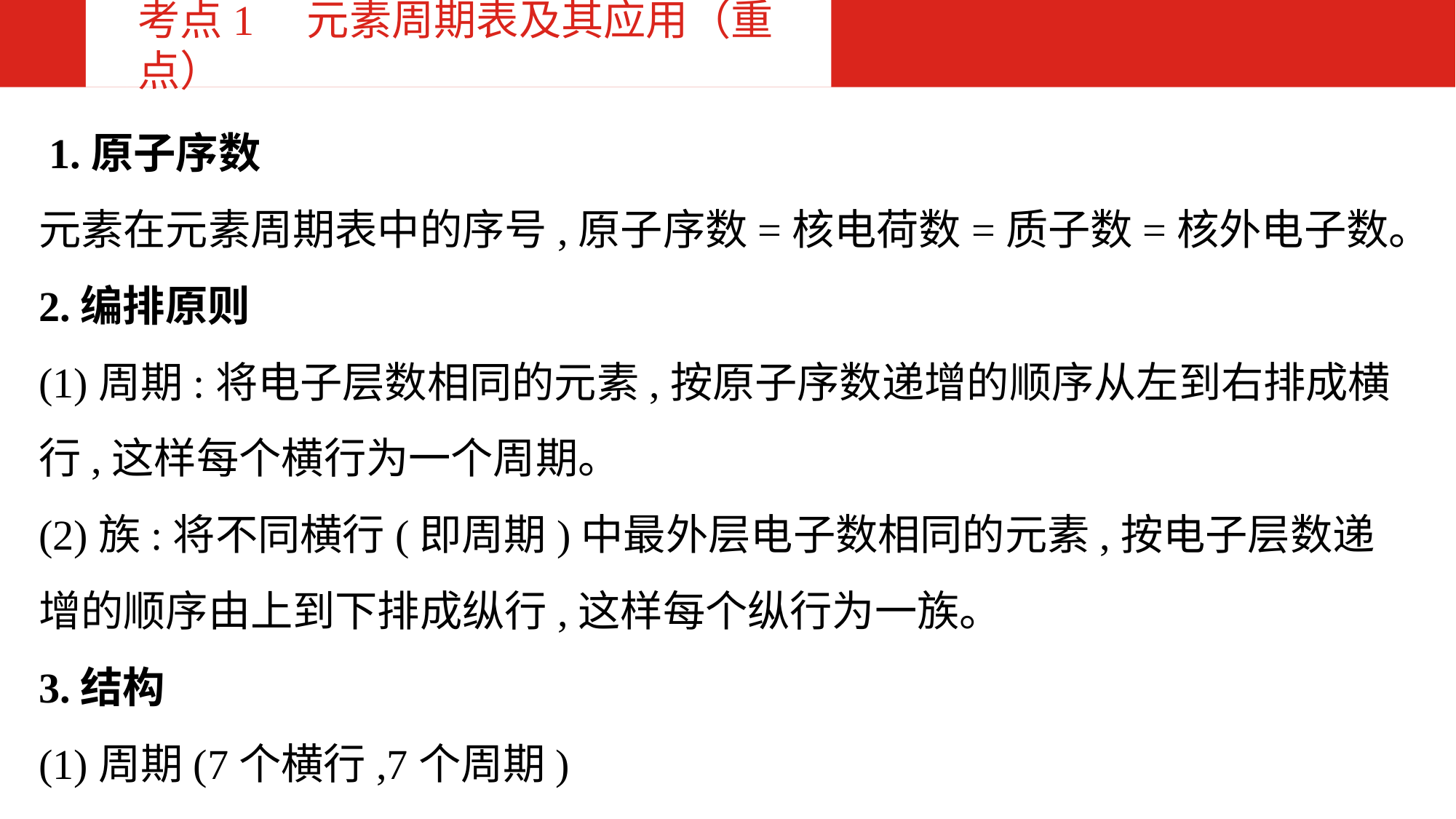

考点1　元素周期表及其应用（重点）

 1.原子序数
元素在元素周期表中的序号,原子序数=核电荷数=质子数=核外电子数。
2.编排原则
(1)周期:将电子层数相同的元素,按原子序数递增的顺序从左到右排成横行,这样每个横行为一个周期。
(2)族:将不同横行(即周期)中最外层电子数相同的元素,按电子层数递增的顺序由上到下排成纵行,这样每个纵行为一族。
3.结构
(1)周期(7个横行,7个周期)